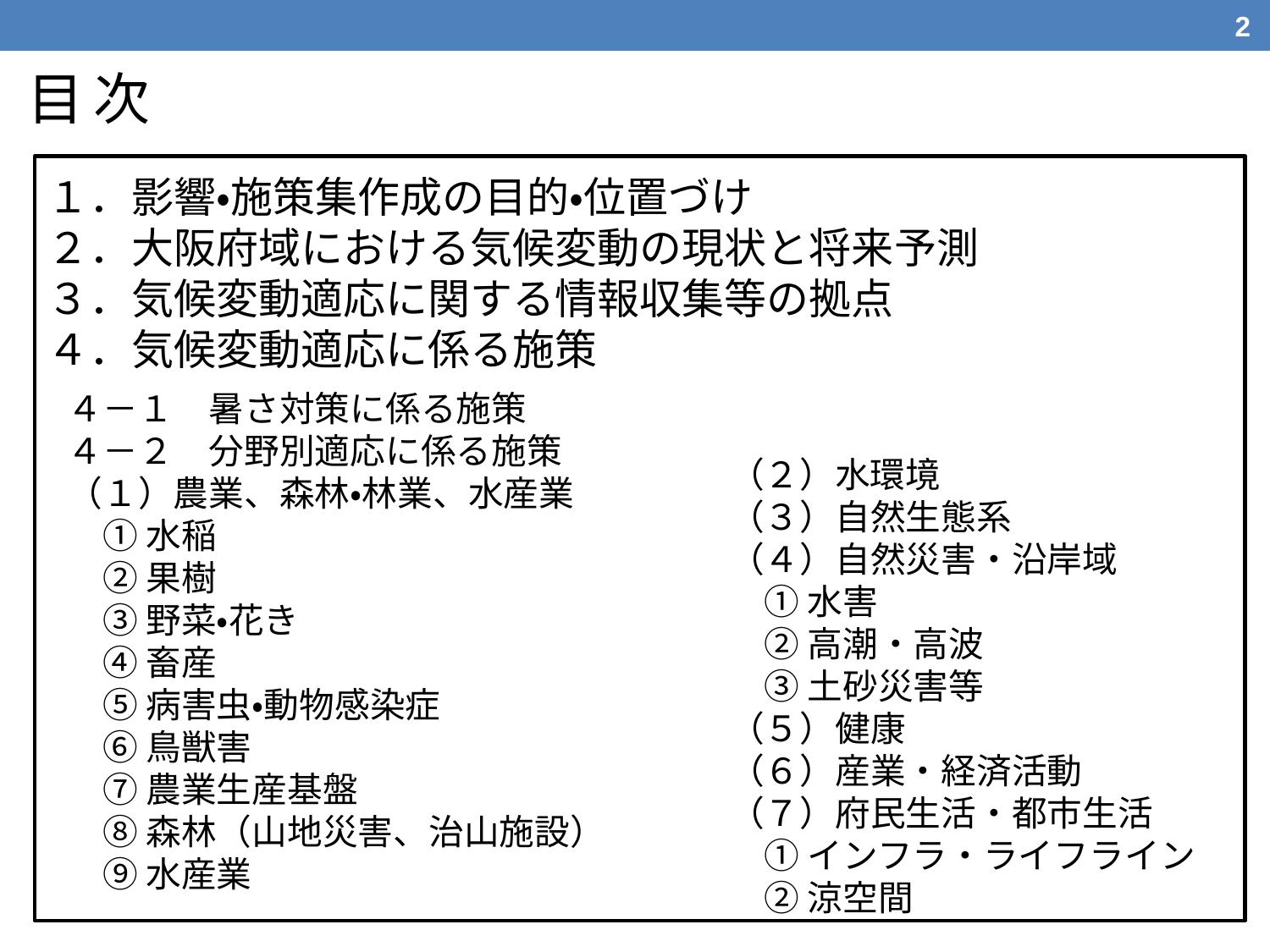

2
# 目 次

１．影響・施策集作成の目的・位置づけ
２．大阪府域における気候変動の現状と将来予測
３．気候変動適応に関する情報収集等の拠点
４．気候変動適応に係る施策
４－１　暑さ対策に係る施策
４－２　分野別適応に係る施策
（１）農業、森林・林業、水産業
　① 水稲
　② 果樹
　③ 野菜・花き
　④ 畜産
　⑤ 病害虫・動物感染症
　⑥ 鳥獣害
　⑦ 農業生産基盤
　⑧ 森林（山地災害、治山施設）
　⑨ 水産業
（２）水環境
（３）自然生態系
（４）自然災害・沿岸域
　① 水害
　② 高潮・高波
　③ 土砂災害等
（５）健康
（６）産業・経済活動
（７）府民生活・都市生活
　① インフラ・ライフライン
　② 涼空間